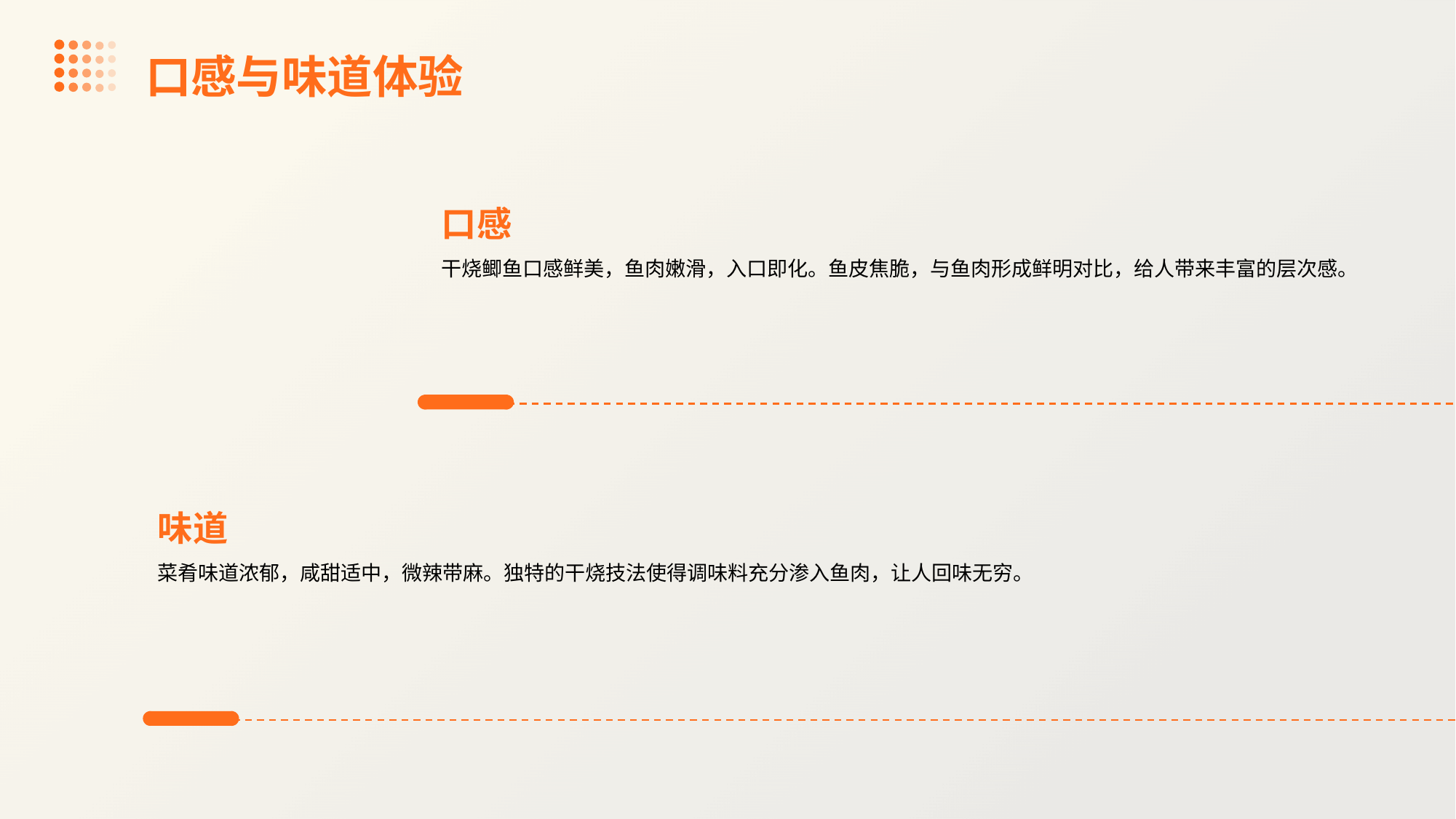

口感与味道体验

口感
干烧鲫鱼口感鲜美，鱼肉嫩滑，入口即化。鱼皮焦脆，与鱼肉形成鲜明对比，给人带来丰富的层次感。

味道
菜肴味道浓郁，咸甜适中，微辣带麻。独特的干烧技法使得调味料充分渗入鱼肉，让人回味无穷。